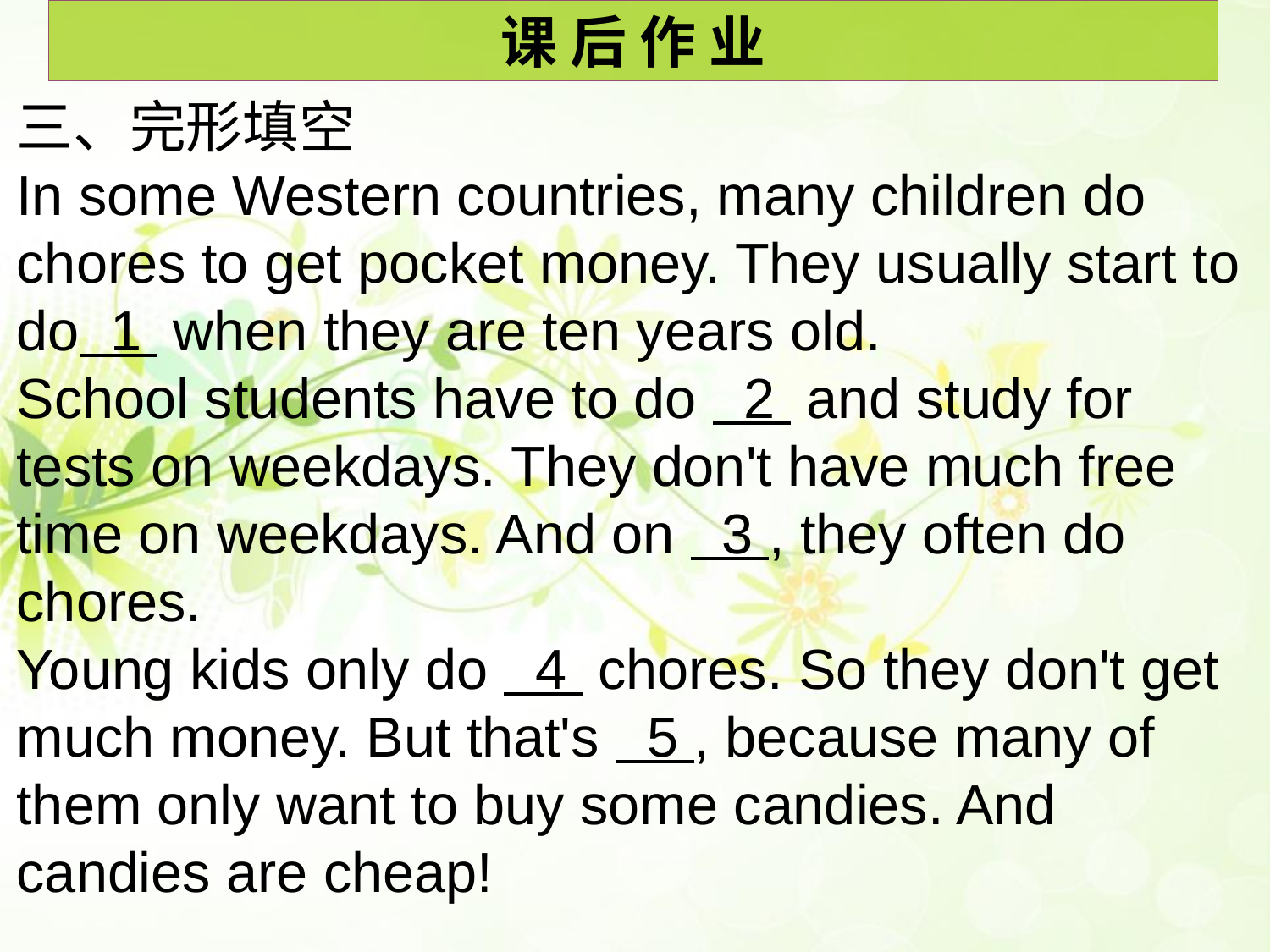

课 后 作 业
三、完形填空
In some Western countries, many children do chores to get pocket money. They usually start to do  1  when they are ten years old.
School students have to do   2  and study for tests on weekdays. They don't have much free time on weekdays. And on   3 , they often do chores.
Young kids only do   4  chores. So they don't get much money. But that's   5 , because many of them only want to buy some candies. And candies are cheap!